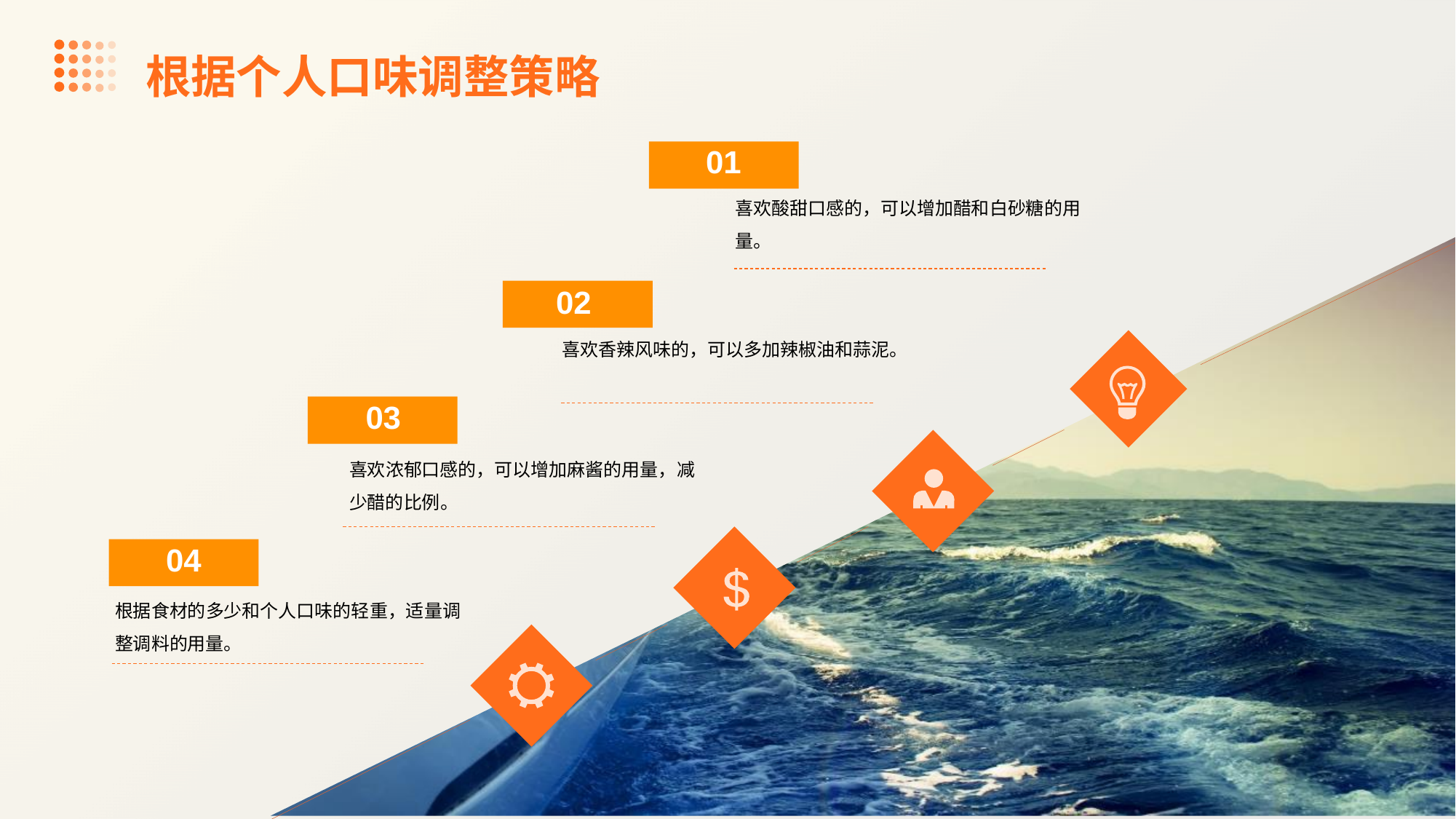

根据个人口味调整策略

01

喜欢酸甜口感的，可以增加醋和白砂糖的用量。

02

喜欢香辣风味的，可以多加辣椒油和蒜泥。

03

喜欢浓郁口感的，可以增加麻酱的用量，减少醋的比例。

04

根据食材的多少和个人口味的轻重，适量调整调料的用量。